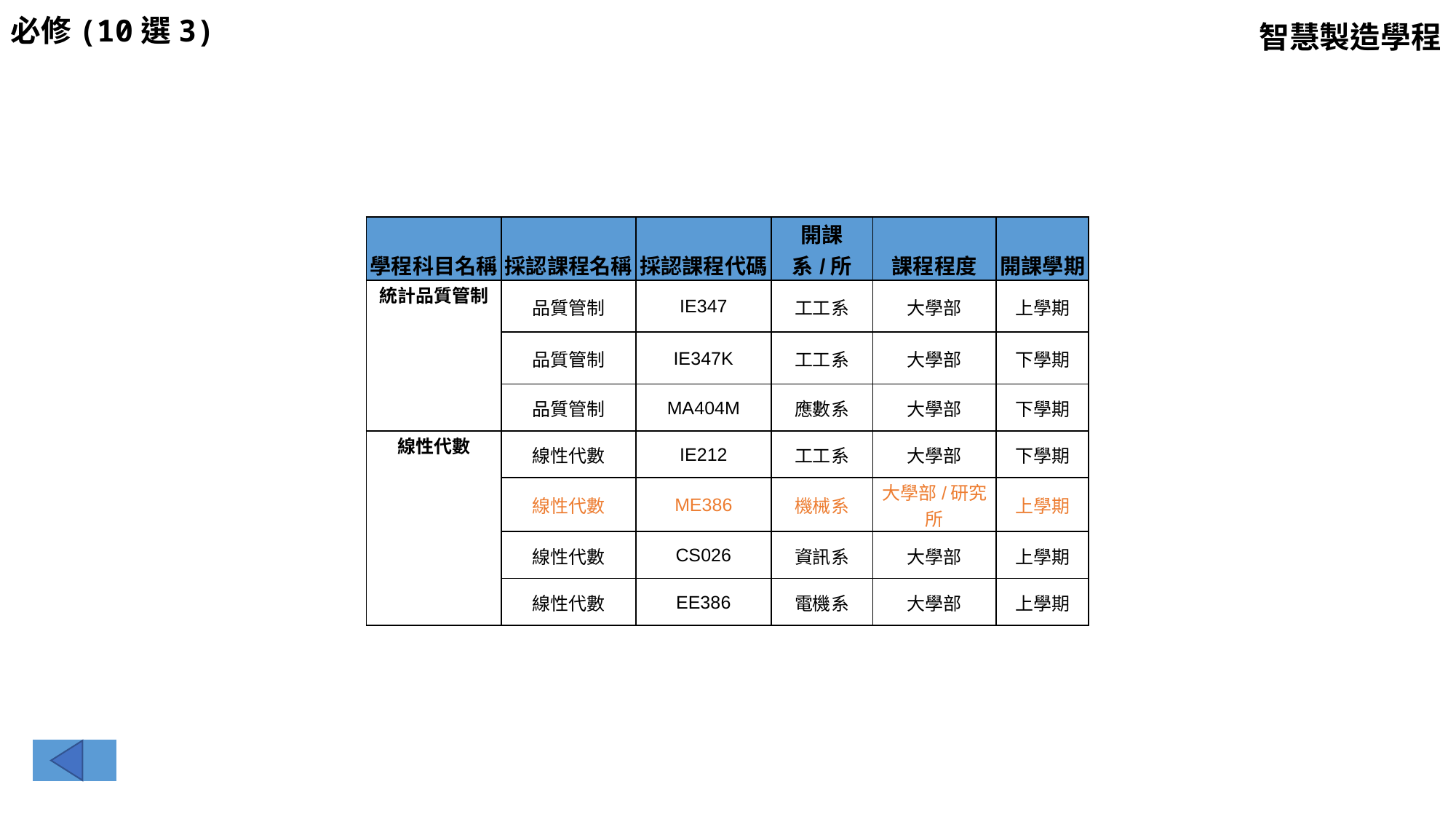

必修(10選3)
智慧製造學程
| 學程科目名稱 | 採認課程名稱 | 採認課程代碼 | 開課系/所 | 課程程度 | 開課學期 |
| --- | --- | --- | --- | --- | --- |
| 統計品質管制 | 品質管制 | IE347 | 工工系 | 大學部 | 上學期 |
|  | 品質管制 | IE347K | 工工系 | 大學部 | 下學期 |
|  | 品質管制 | MA404M | 應數系 | 大學部 | 下學期 |
| 線性代數 | 線性代數 | IE212 | 工工系 | 大學部 | 下學期 |
|  | 線性代數 | ME386 | 機械系 | 大學部/研究所 | 上學期 |
|  | 線性代數 | CS026 | 資訊系 | 大學部 | 上學期 |
|  | 線性代數 | EE386 | 電機系 | 大學部 | 上學期 |